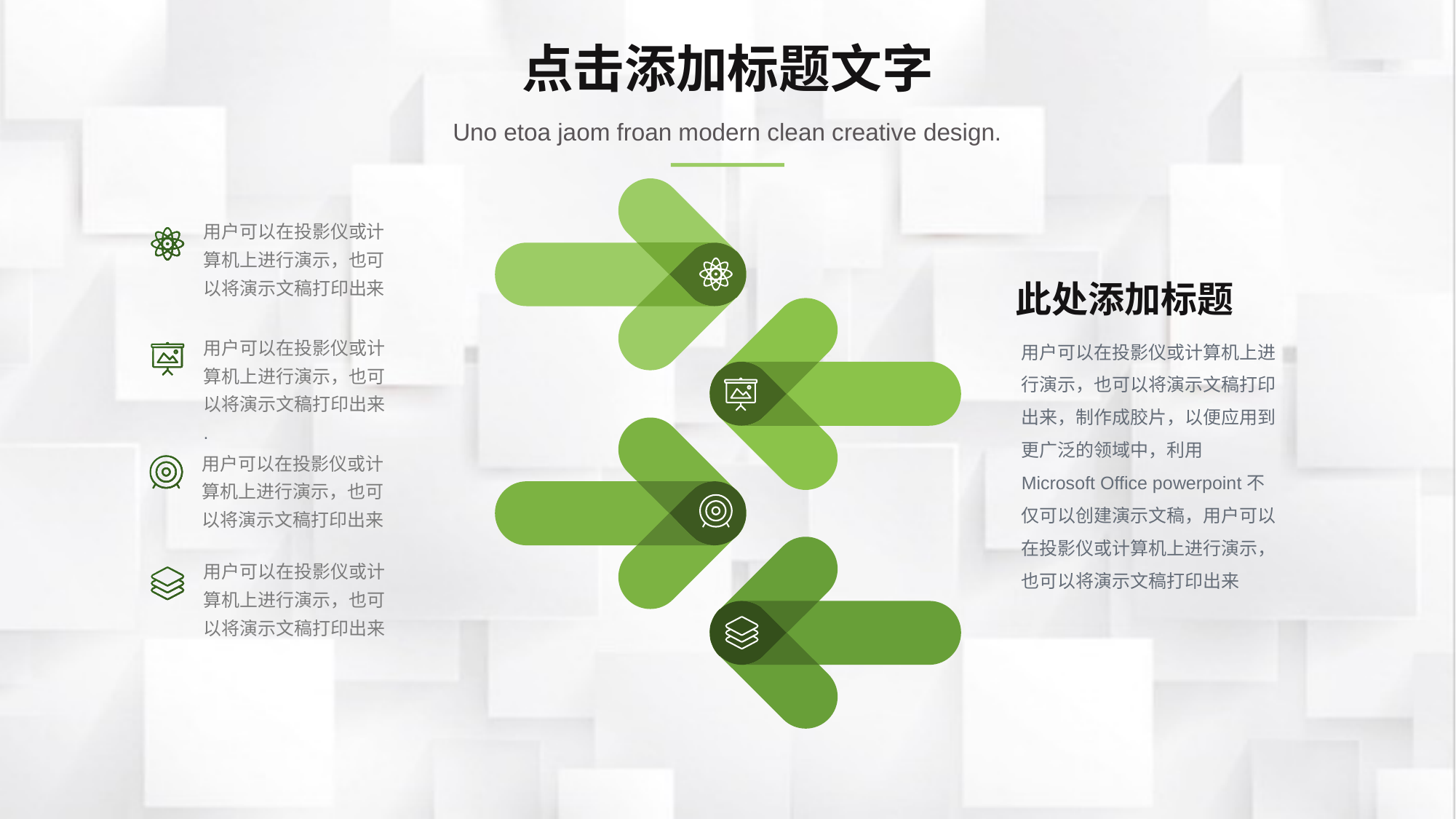

点击添加标题文字
Uno etoa jaom froan modern clean creative design.

用户可以在投影仪或计算机上进行演示，也可以将演示文稿打印出来

此处添加标题

用户可以在投影仪或计算机上进行演示，也可以将演示文稿打印出来
.

用户可以在投影仪或计算机上进行演示，也可以将演示文稿打印出来，制作成胶片，以便应用到更广泛的领域中，利用Microsoft Office powerpoint不仅可以创建演示文稿，用户可以在投影仪或计算机上进行演示，也可以将演示文稿打印出来

用户可以在投影仪或计算机上进行演示，也可以将演示文稿打印出来

用户可以在投影仪或计算机上进行演示，也可以将演示文稿打印出来